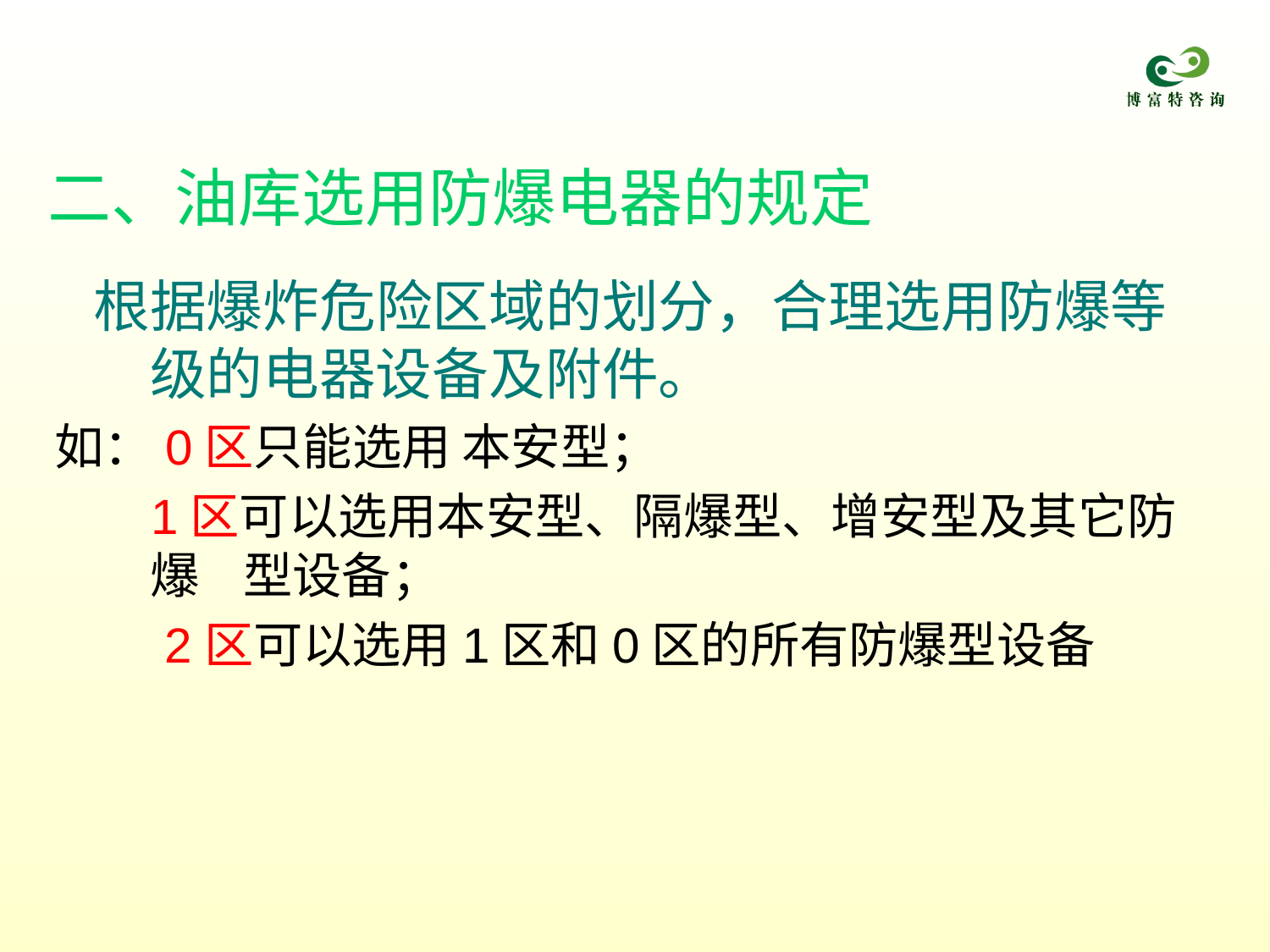

# 二、油库选用防爆电器的规定
  根据爆炸危险区域的划分，合理选用防爆等级的电器设备及附件。
如：0区只能选用 本安型；
       1区可以选用本安型、隔爆型、增安型及其它防爆    型设备；
        2区可以选用1区和0区的所有防爆型设备

28